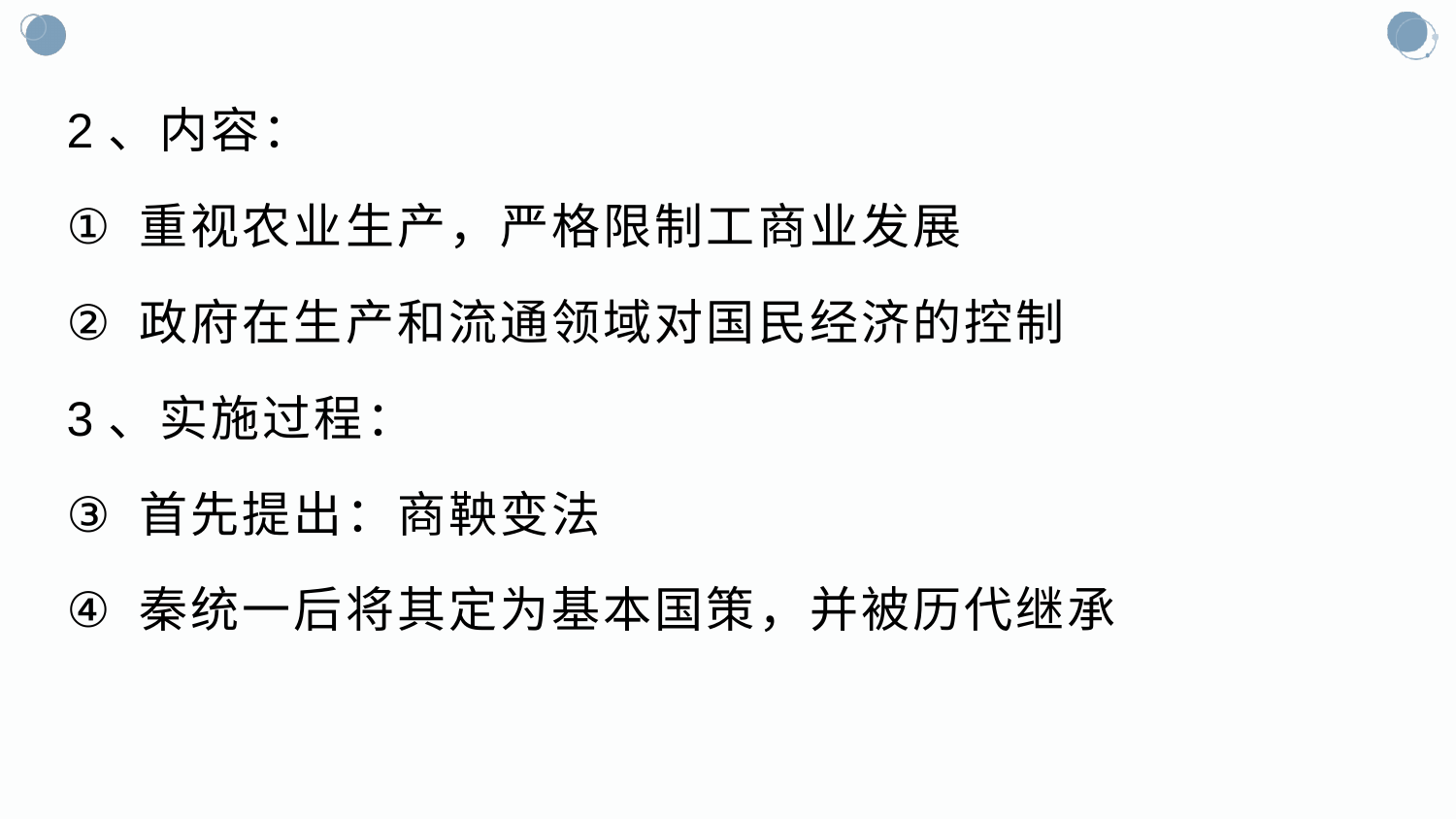

2、内容：
重视农业生产，严格限制工商业发展
政府在生产和流通领域对国民经济的控制
3、实施过程：
首先提出：商鞅变法
秦统一后将其定为基本国策，并被历代继承